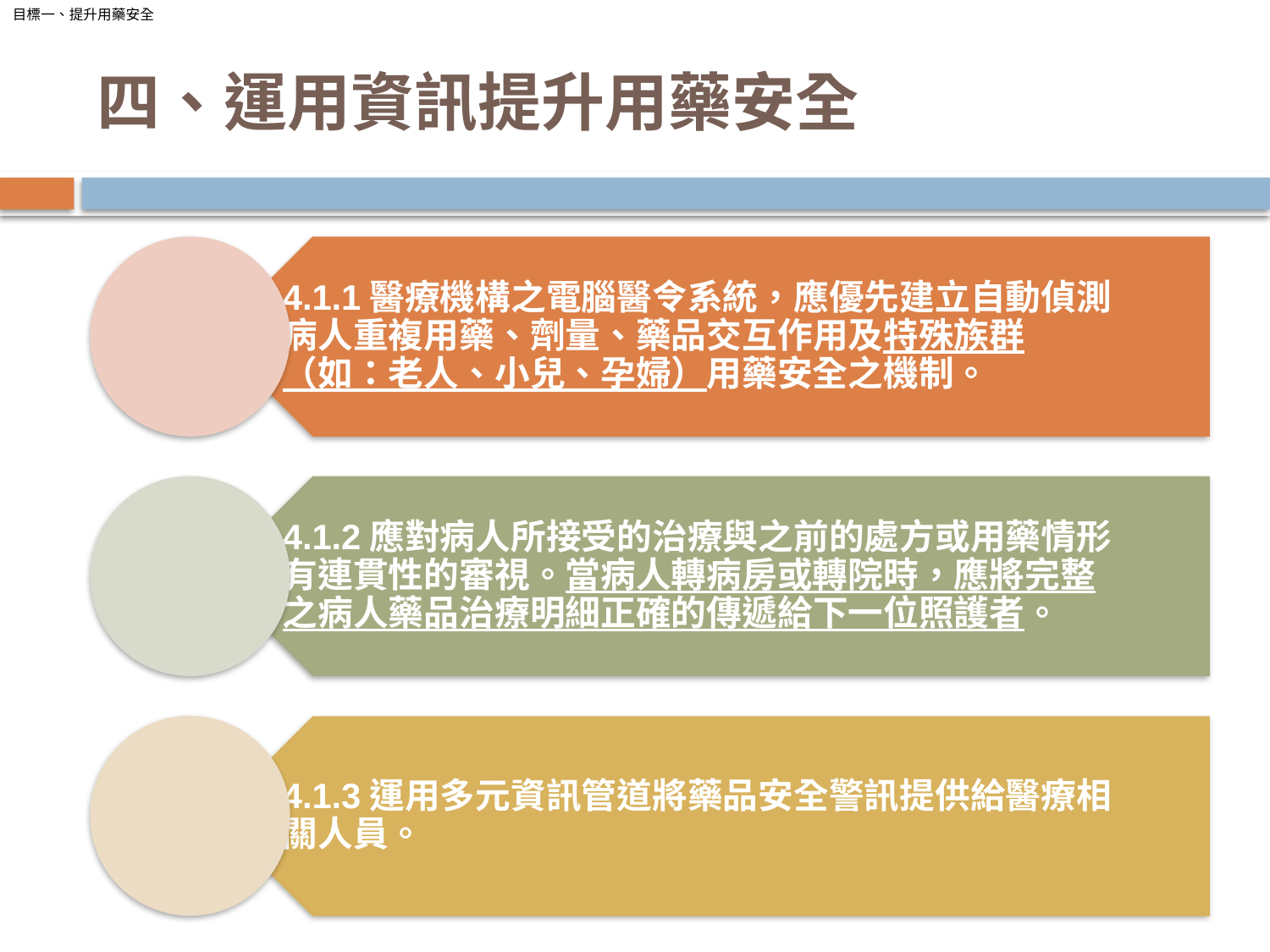

# 四、運用資訊提升用藥安全
4.1.1醫療機構之電腦醫令系統，應優先建立自動偵測病人重複用藥、劑量、藥品交互作用及特殊族群（如：老人、小兒、孕婦）用藥安全之機制。
4.1.2應對病人所接受的治療與之前的處方或用藥情形有連貫性的審視。當病人轉病房或轉院時，應將完整之病人藥品治療明細正確的傳遞給下一位照護者。
4.1.3運用多元資訊管道將藥品安全警訊提供給醫療相關人員。